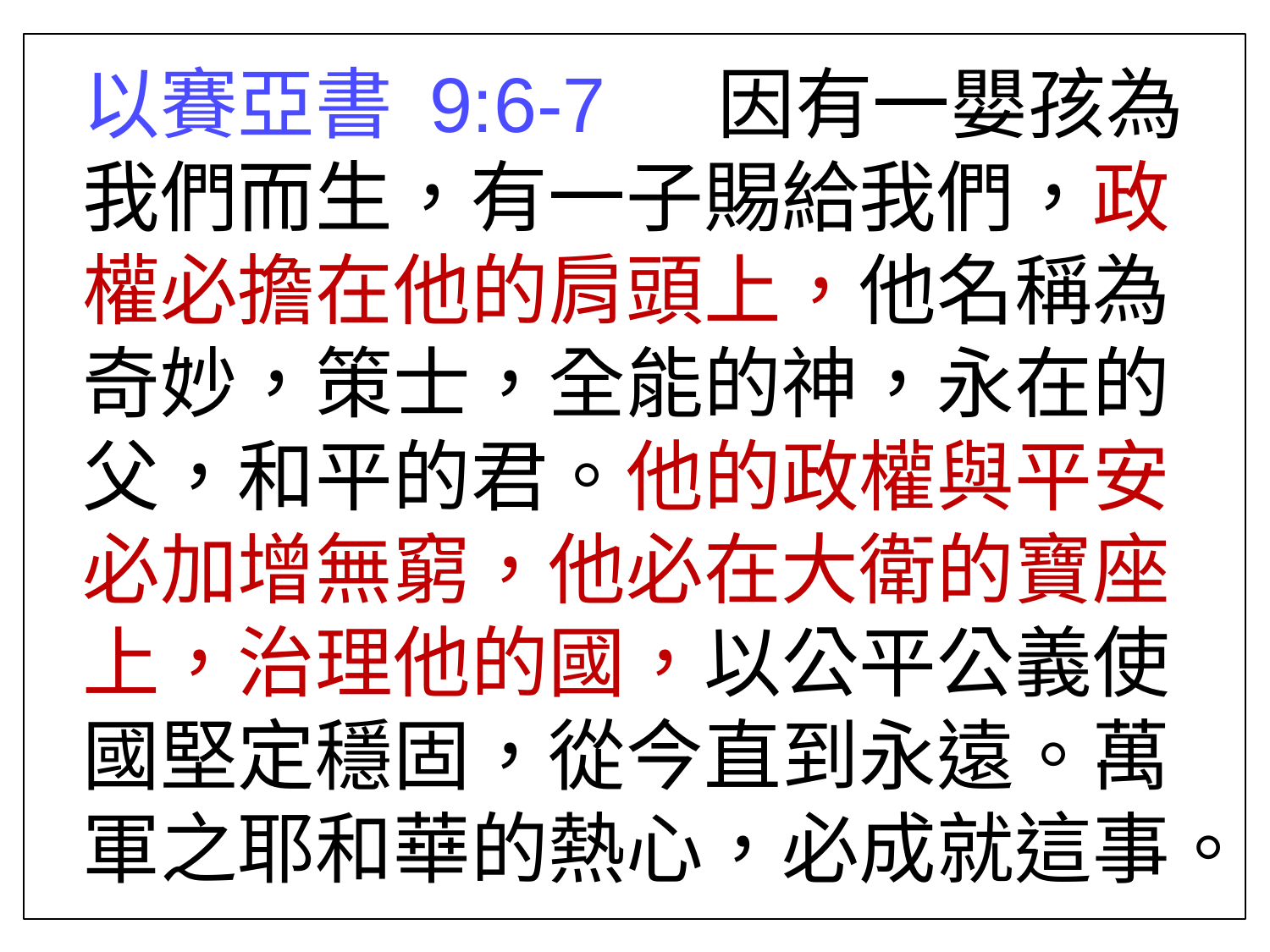

以賽亞書 9:6-7	因有一嬰孩為我們而生，有一子賜給我們，政權必擔在他的肩頭上，他名稱為奇妙，策士，全能的神，永在的父，和平的君。他的政權與平安必加增無窮，他必在大衛的寶座上，治理他的國，以公平公義使國堅定穩固，從今直到永遠。萬軍之耶和華的熱心，必成就這事。